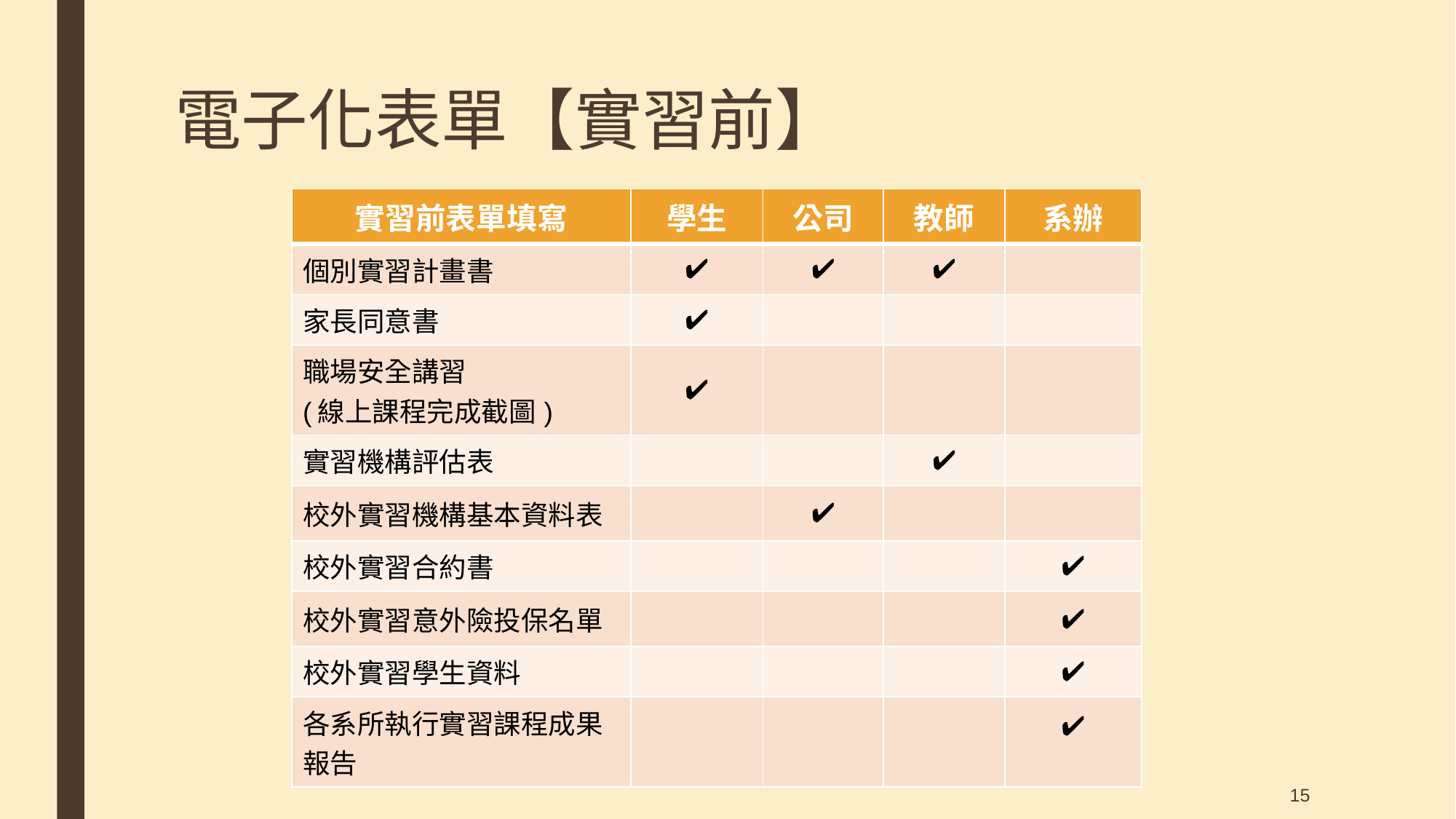

# 電子化表單【實習前】
| 實習前表單填寫 | 學生 | 公司 | 教師 | 系辦 |
| --- | --- | --- | --- | --- |
| 個別實習計畫書 | ✔ | ✔ | ✔ |  |
| 家長同意書 | ✔ |  |  |  |
| 職場安全講習 (線上課程完成截圖) | ✔ |  |  |  |
| 實習機構評估表 |  |  | ✔ |  |
| 校外實習機構基本資料表 |  | ✔ |  |  |
| 校外實習合約書 |  |  |  | ✔ |
| 校外實習意外險投保名單 |  |  |  | ✔ |
| 校外實習學生資料 |  |  |  | ✔ |
| 各系所執行實習課程成果報告 |  |  |  | ✔ |
15